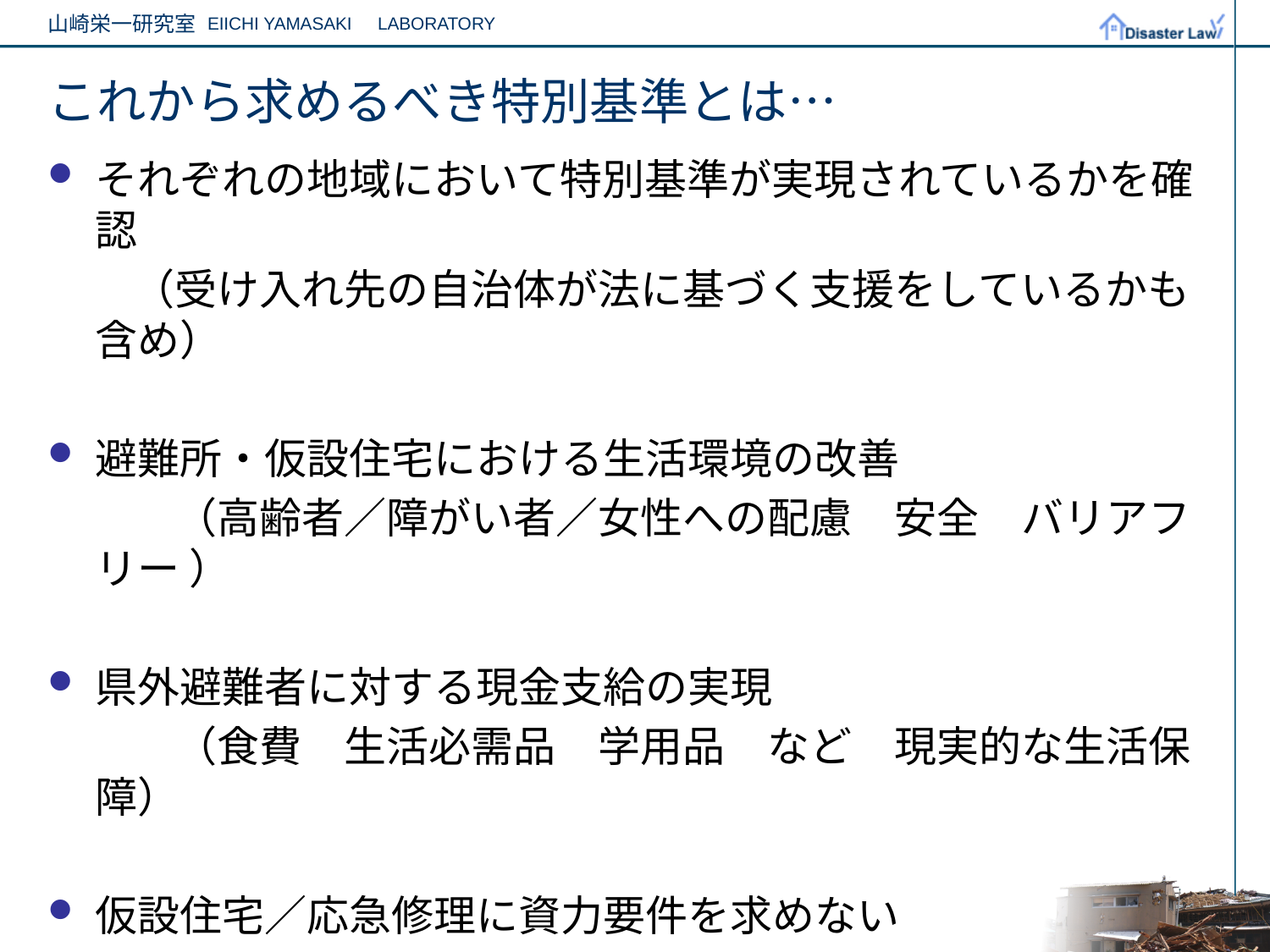

# これから求めるべき特別基準とは…
それぞれの地域において特別基準が実現されているかを確認
　　（受け入れ先の自治体が法に基づく支援をしているかも含め）

避難所・仮設住宅における生活環境の改善
　　　（高齢者／障がい者／女性への配慮　安全　バリアフリー ）

県外避難者に対する現金支給の実現
　　　（食費　生活必需品　学用品　など　現実的な生活保障）

仮設住宅／応急修理に資力要件を求めない

生業資金の給与を検討する